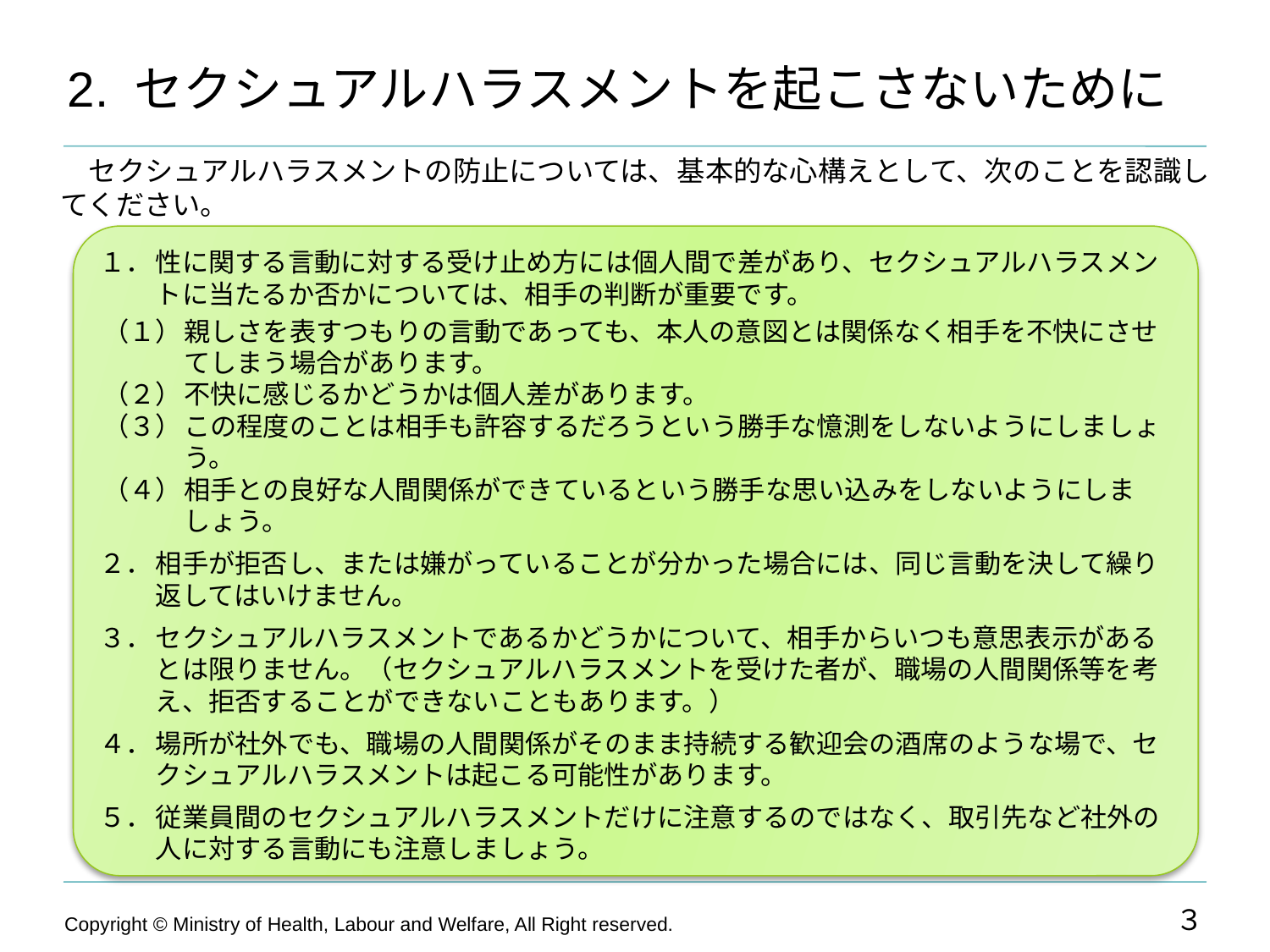

# 2. セクシュアルハラスメントを起こさないために
　セクシュアルハラスメントの防止については、基本的な心構えとして、次のことを認識してください。
１．	性に関する言動に対する受け止め方には個人間で差があり、セクシュアルハラスメントに当たるか否かについては、相手の判断が重要です。
（１）	親しさを表すつもりの言動であっても、本人の意図とは関係なく相手を不快にさせてしまう場合があります。
（２）	不快に感じるかどうかは個人差があります。
（３）	この程度のことは相手も許容するだろうという勝手な憶測をしないようにしましょう。
（４）	相手との良好な人間関係ができているという勝手な思い込みをしないようにしましょう。
２．	相手が拒否し、または嫌がっていることが分かった場合には、同じ言動を決して繰り返してはいけません。
３．	セクシュアルハラスメントであるかどうかについて、相手からいつも意思表示があるとは限りません。（セクシュアルハラスメントを受けた者が、職場の人間関係等を考え、拒否することができないこともあります。）
４．	場所が社外でも、職場の人間関係がそのまま持続する歓迎会の酒席のような場で、セクシュアルハラスメントは起こる可能性があります。
５．	従業員間のセクシュアルハラスメントだけに注意するのではなく、取引先など社外の人に対する言動にも注意しましょう。
３